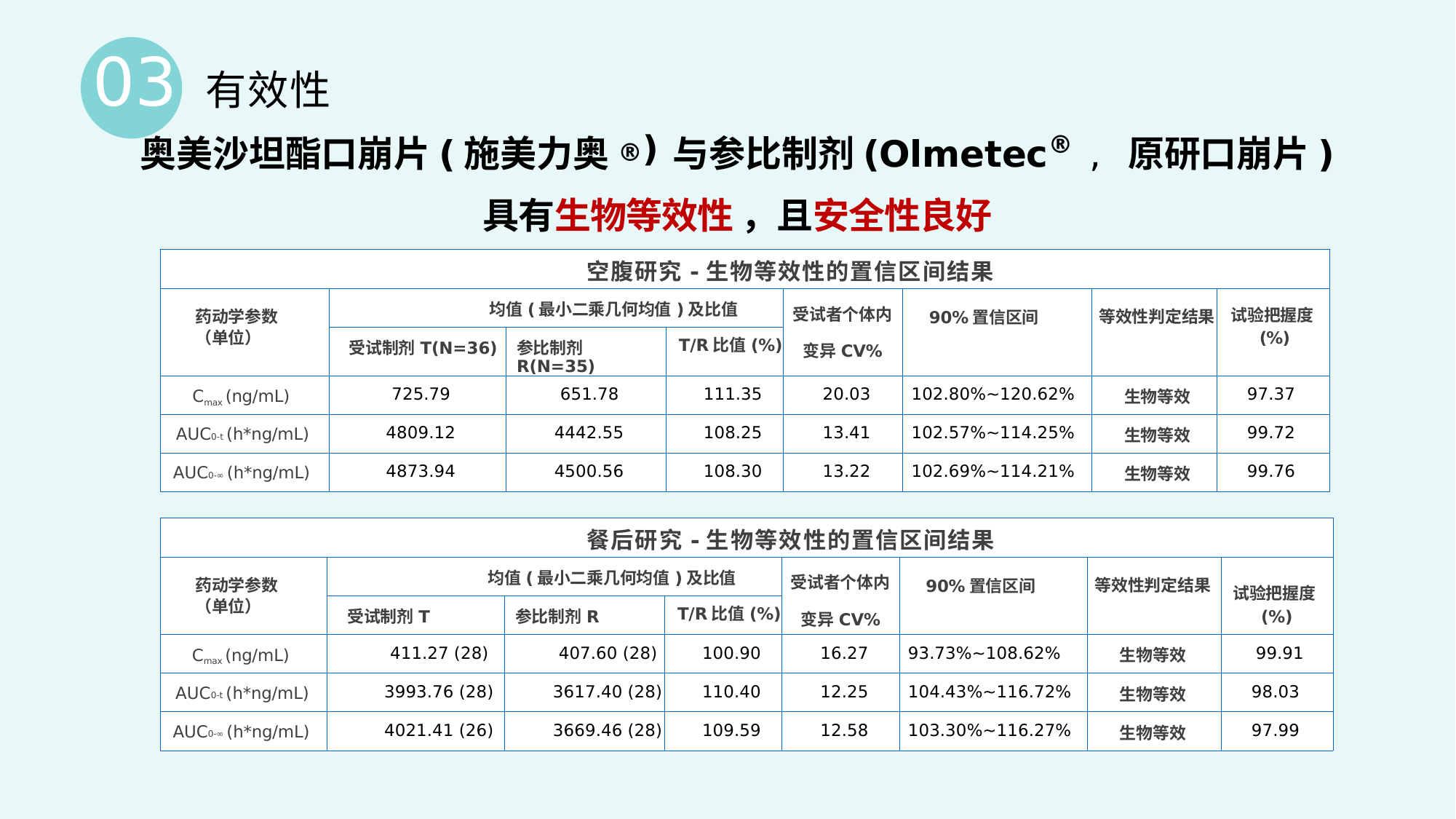

03

有效性

奥美沙坦酯口崩片(施美力奥®)与参比制剂(Olmetec®  , 原研口崩片)
具有生物等效性 ，且安全性良好
| 空腹研究-生物等效性的置信区间结果 |  |  |  |  |  |  |  |
| --- | --- | --- | --- | --- | --- | --- | --- |
| 药动学参数 （单位） | 均值(最小二乘几何均值)及比值 |  |  | 受试者个体内 变异CV% | 90%置信区间 | 等效性判定结果 | 试验把握度 (%) |
|  | 受试制剂T(N=36) | 参比制剂R(N=35) | T/R比值(%) |  |  |  |  |
| Cmax (ng/mL) | 725.79 | 651.78 | 111.35 | 20.03 | 102.80%~120.62% | 生物等效 | 97.37 |
| AUC0-t (h\*ng/mL) | 4809.12 | 4442.55 | 108.25 | 13.41 | 102.57%~114.25% | 生物等效 | 99.72 |
| AUC0-∞ (h\*ng/mL) | 4873.94 | 4500.56 | 108.30 | 13.22 | 102.69%~114.21% | 生物等效 | 99.76 |
| 餐后研究-生物等效性的置信区间结果 |  |  |  |  |  |  |  |
| --- | --- | --- | --- | --- | --- | --- | --- |
| 药动学参数 （单位） | 均值(最小二乘几何均值)及比值 |  |  | 受试者个体内 变异CV% | 90%置信区间 | 等效性判定结果 | 试验把握度(%) |
|  | 受试制剂T | 参比制剂R | T/R比值(%) |  |  |  |  |
| Cmax (ng/mL) | 411.27 (28) | 407.60 (28) | 100.90 | 16.27 | 93.73%~108.62% | 生物等效 | 99.91 |
| AUC0-t (h\*ng/mL) | 3993.76 (28) | 3617.40 (28) | 110.40 | 12.25 | 104.43%~116.72% | 生物等效 | 98.03 |
| AUC0-∞ (h\*ng/mL) | 4021.41 (26) | 3669.46 (28) | 109.59 | 12.58 | 103.30%~116.27% | 生物等效 | 97.99 |